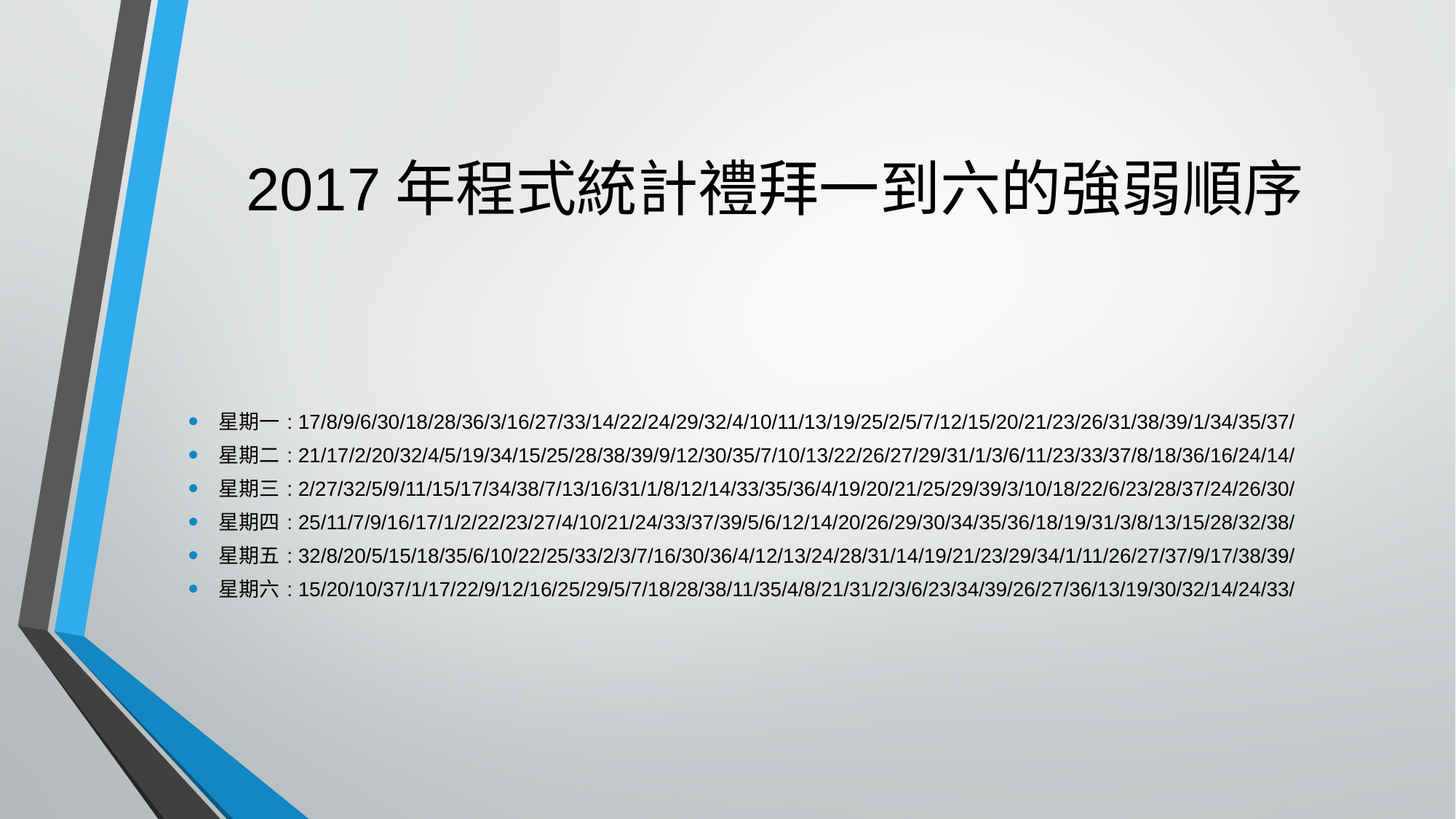

# 2017年程式統計禮拜一到六的強弱順序
星期一 : 17/8/9/6/30/18/28/36/3/16/27/33/14/22/24/29/32/4/10/11/13/19/25/2/5/7/12/15/20/21/23/26/31/38/39/1/34/35/37/
星期二 : 21/17/2/20/32/4/5/19/34/15/25/28/38/39/9/12/30/35/7/10/13/22/26/27/29/31/1/3/6/11/23/33/37/8/18/36/16/24/14/
星期三 : 2/27/32/5/9/11/15/17/34/38/7/13/16/31/1/8/12/14/33/35/36/4/19/20/21/25/29/39/3/10/18/22/6/23/28/37/24/26/30/
星期四 : 25/11/7/9/16/17/1/2/22/23/27/4/10/21/24/33/37/39/5/6/12/14/20/26/29/30/34/35/36/18/19/31/3/8/13/15/28/32/38/
星期五 : 32/8/20/5/15/18/35/6/10/22/25/33/2/3/7/16/30/36/4/12/13/24/28/31/14/19/21/23/29/34/1/11/26/27/37/9/17/38/39/
星期六 : 15/20/10/37/1/17/22/9/12/16/25/29/5/7/18/28/38/11/35/4/8/21/31/2/3/6/23/34/39/26/27/36/13/19/30/32/14/24/33/